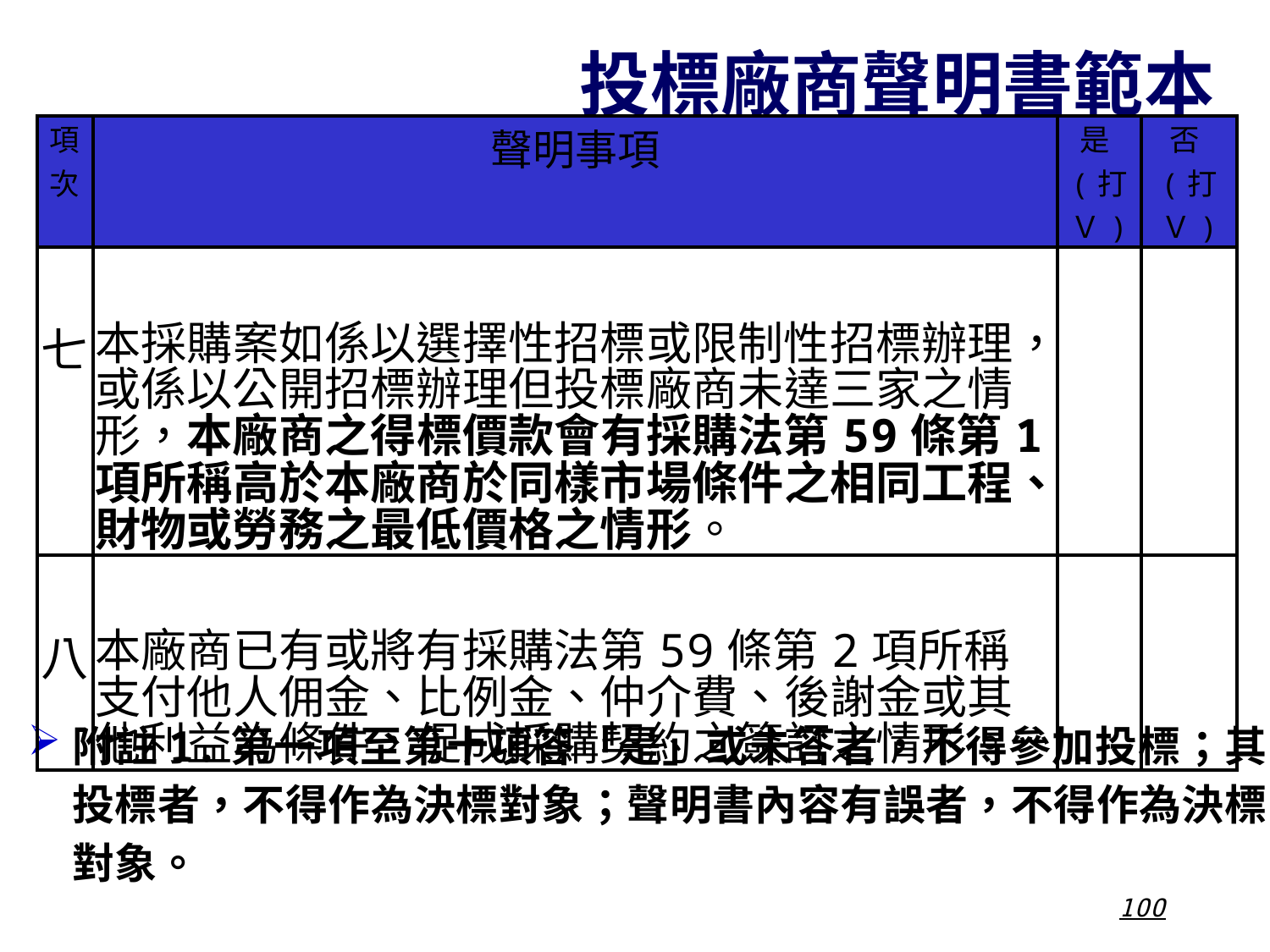

投標廠商聲明書範本
| 項次 | 聲明事項 | 是(打Ｖ) | 否(打Ｖ) |
| --- | --- | --- | --- |
| 七 | 本採購案如係以選擇性招標或限制性招標辦理，或係以公開招標辦理但投標廠商未達三家之情形，本廠商之得標價款會有採購法第59條第1項所稱高於本廠商於同樣市場條件之相同工程、財物或勞務之最低價格之情形。 |  |  |
| 八 | 本廠商已有或將有採購法第59條第2項所稱支付他人佣金、比例金、仲介費、後謝金或其他利益為條件，促成採購契約之簽訂之情形。 |  |  |
100

附註1.第一項至第十項答「是」或未答者，不得參加投標；其投標者，不得作為決標對象；聲明書內容有誤者，不得作為決標對象。
100